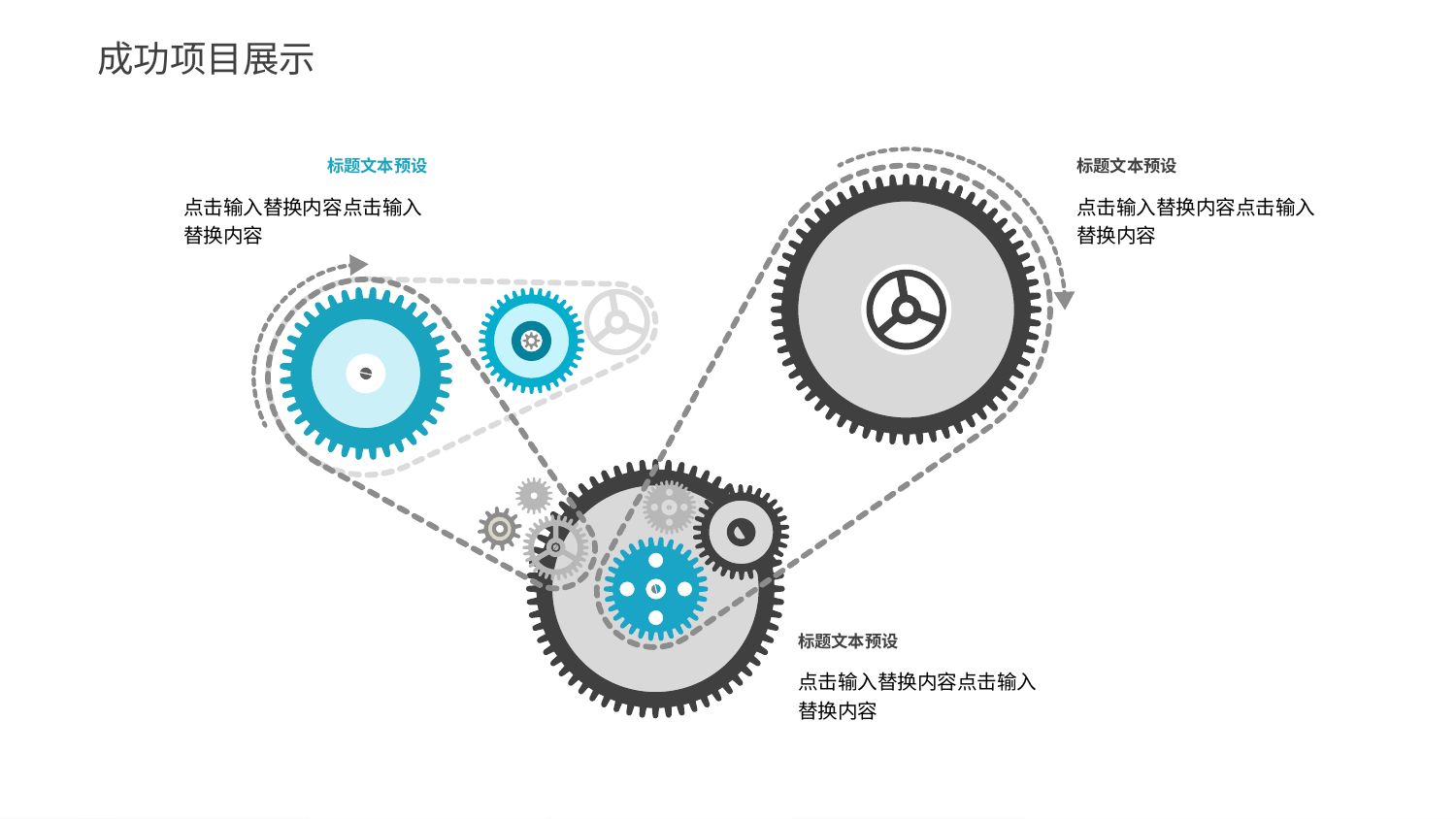

成功项目展示

标题文本预设
点击输入替换内容点击输入替换内容
标题文本预设
点击输入替换内容点击输入替换内容

标题文本预设
点击输入替换内容点击输入替换内容